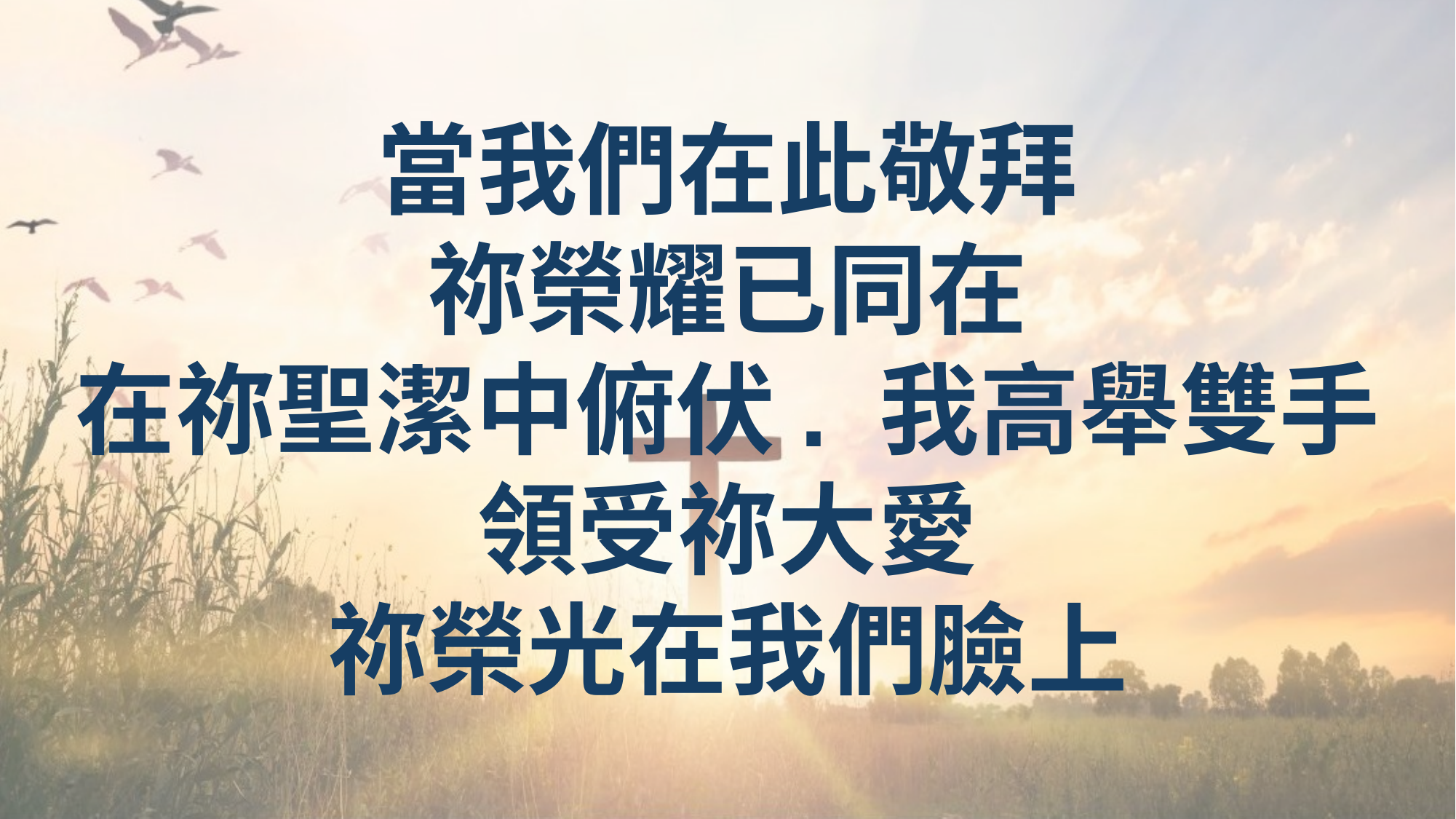

當我們在此敬拜
祢榮耀已同在
在祢聖潔中俯伏. 我高舉雙手 領受祢大愛
祢榮光在我們臉上